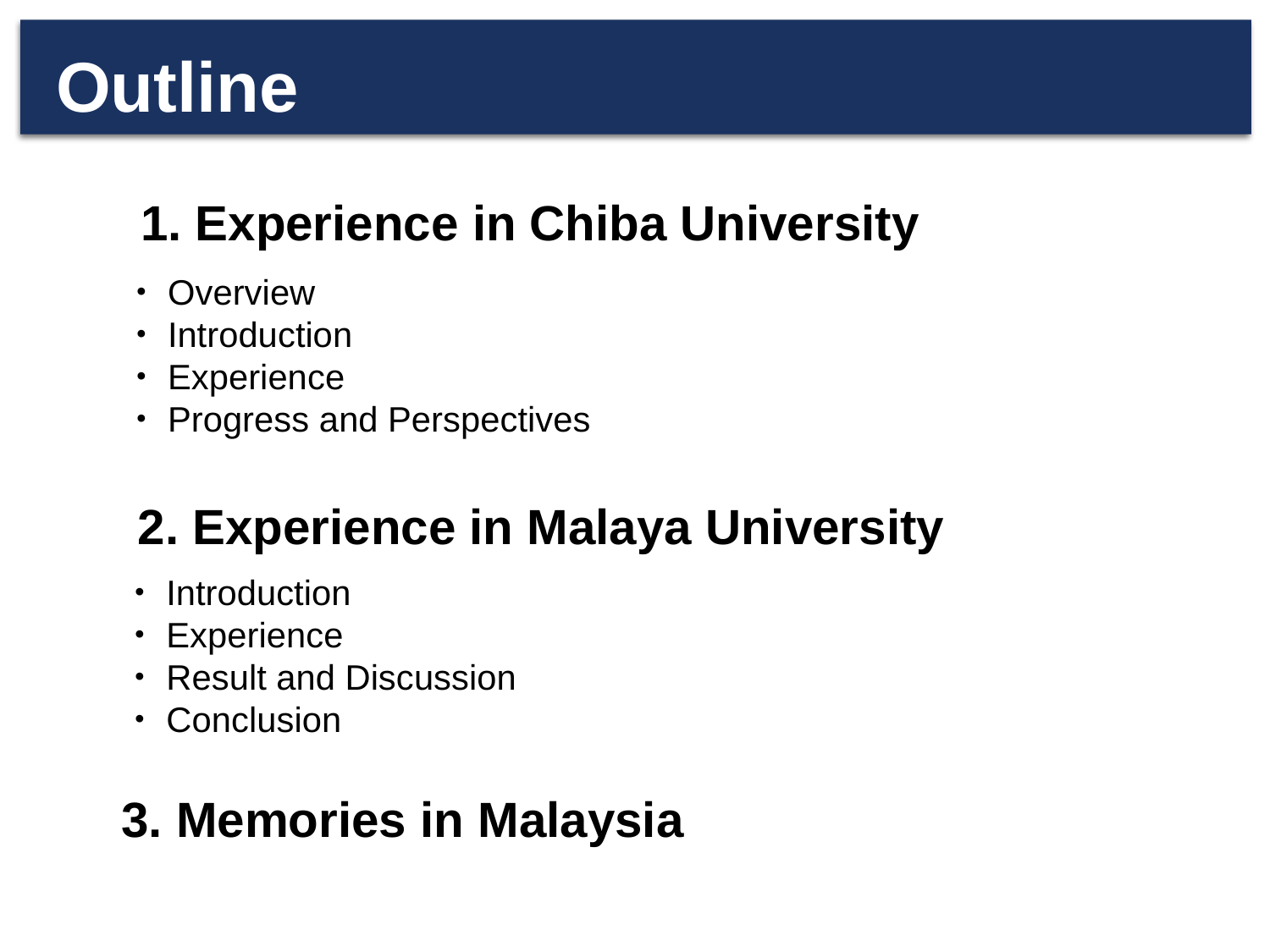

# Outline
1. Experience in Chiba University
・Overview
・Introduction
・Experience
・Progress and Perspectives
2. Experience in Malaya University
・Introduction
・Experience
・Result and Discussion
・Conclusion
3. Memories in Malaysia